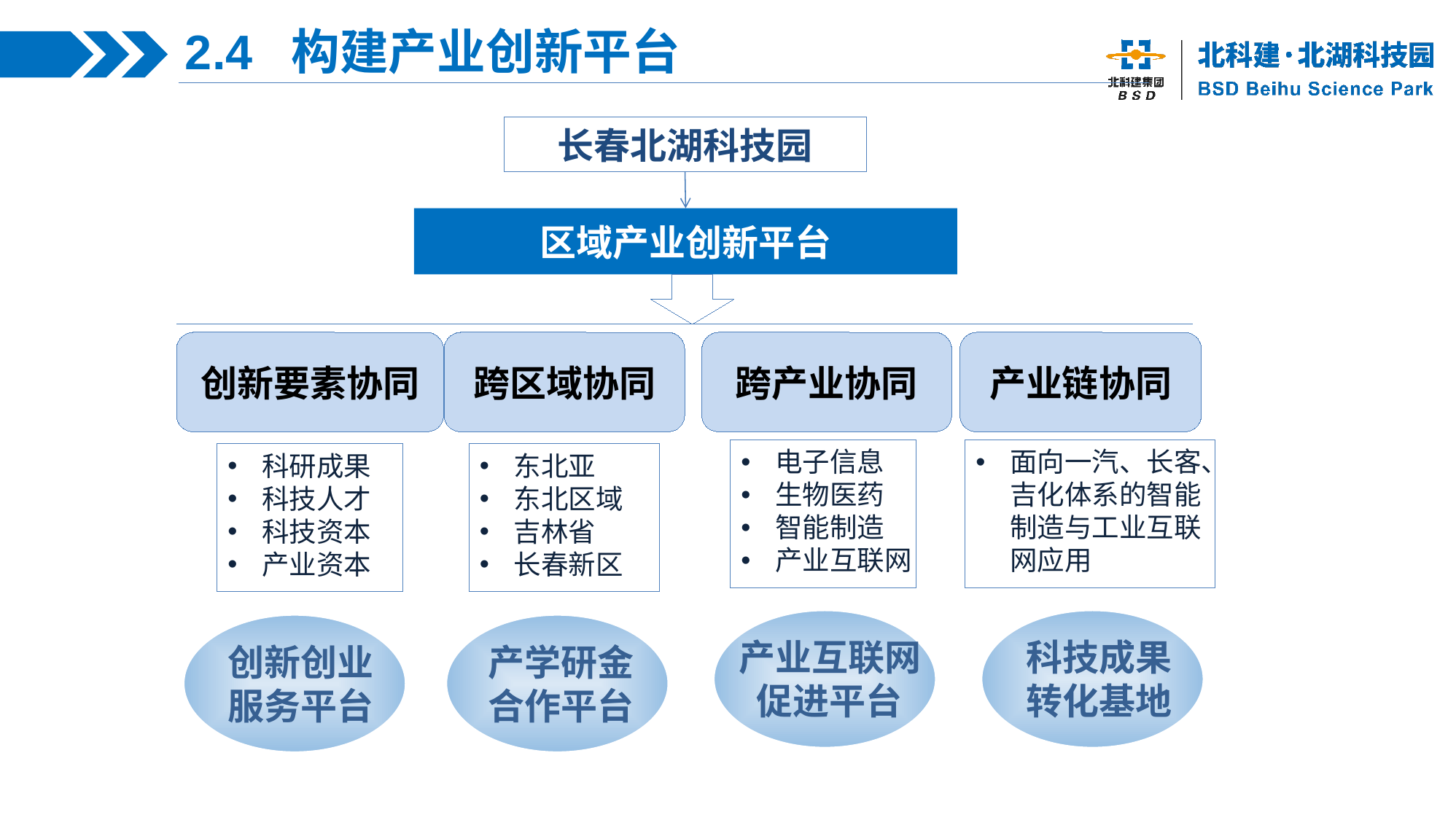

2.4  构建产业创新平台

长春北湖科技园
区域产业创新平台

创新要素协同
跨区域协同
跨产业协同
产业链协同
电子信息
生物医药
智能制造
产业互联网

面向一汽、长客、吉化体系的智能制造与工业互联网应用
科研成果
科技人才
科技资本
产业资本

东北亚
东北区域
吉林省
长春新区

科技成果
转化基地
产业互联网
促进平台
产学研金
合作平台
创新创业
服务平台